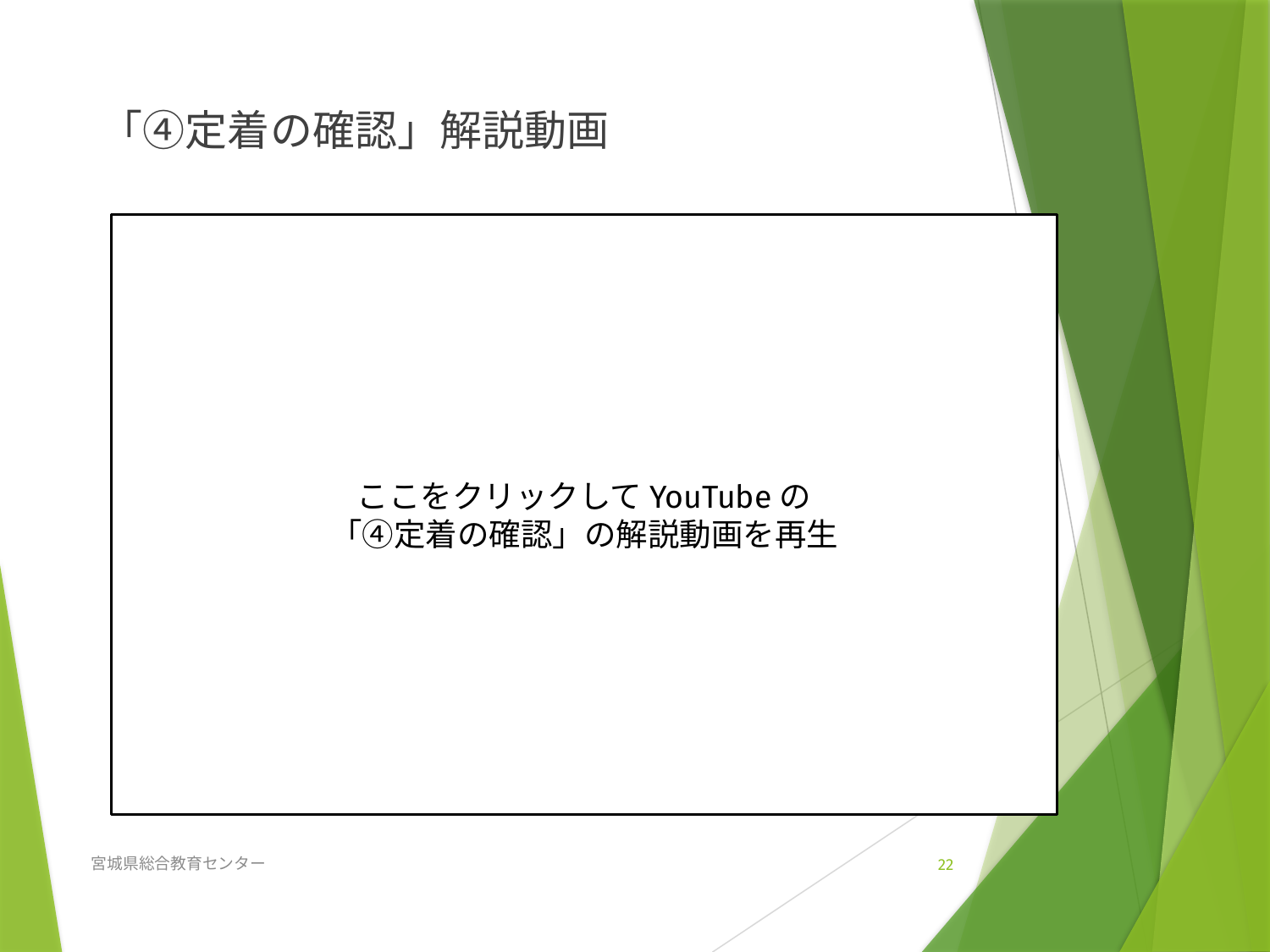

「④定着の確認」解説動画
ここをクリックしてYouTubeの
「④定着の確認」の解説動画を再生
宮城県総合教育センター
22